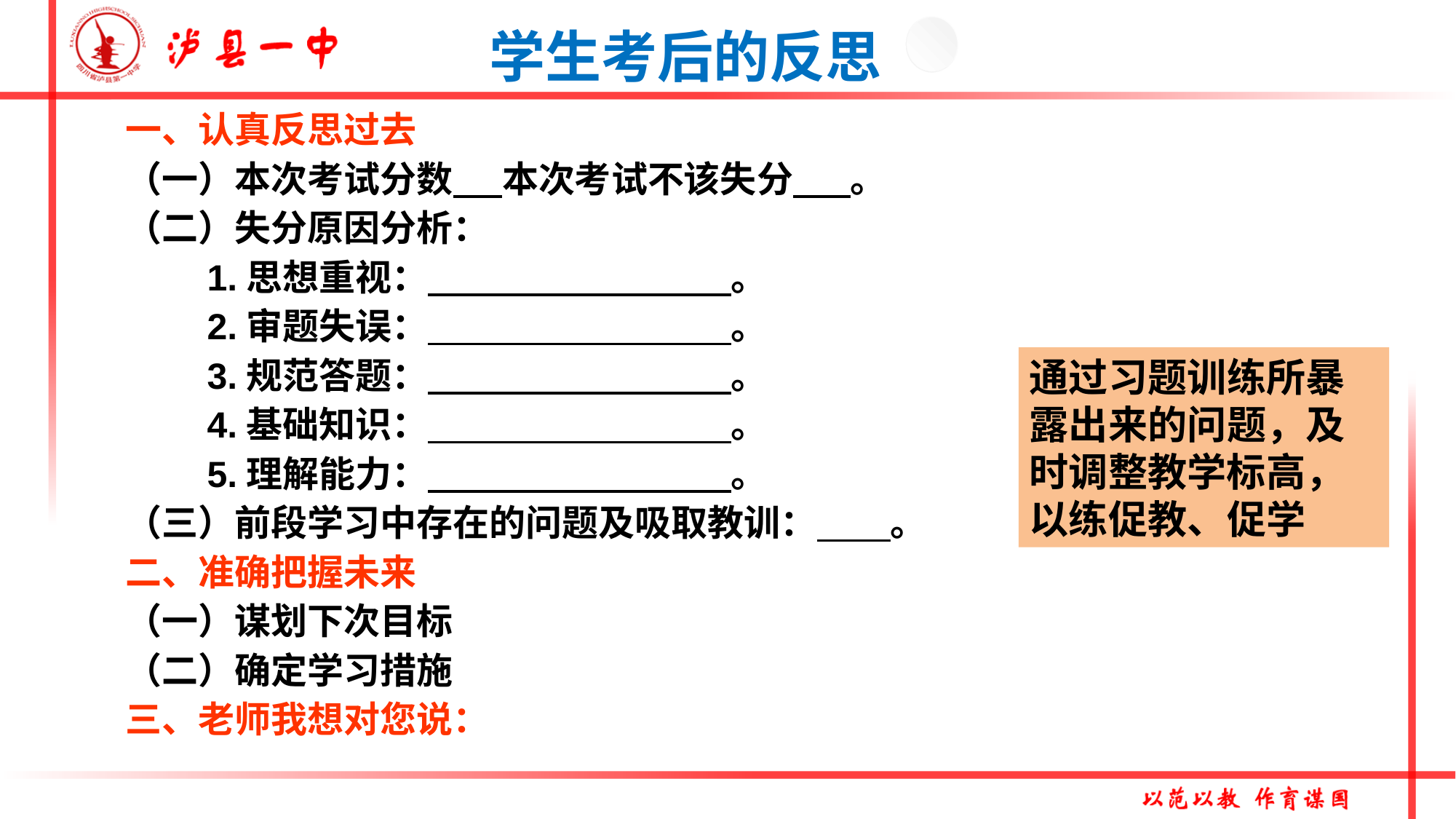

学生考后的反思

一、认真反思过去
（一）本次考试分数      本次考试不该失分       。
（二）失分原因分析：
        1.思想重视：                                     。
        2.审题失误：                                     。
        3.规范答题：                                     。
        4.基础知识：                                     。
        5.理解能力：                                     。
（三）前段学习中存在的问题及吸取教训：         。
二、准确把握未来
（一）谋划下次目标
（二）确定学习措施
三、老师我想对您说：
通过习题训练所暴露出来的问题，及时调整教学标高，以练促教、促学